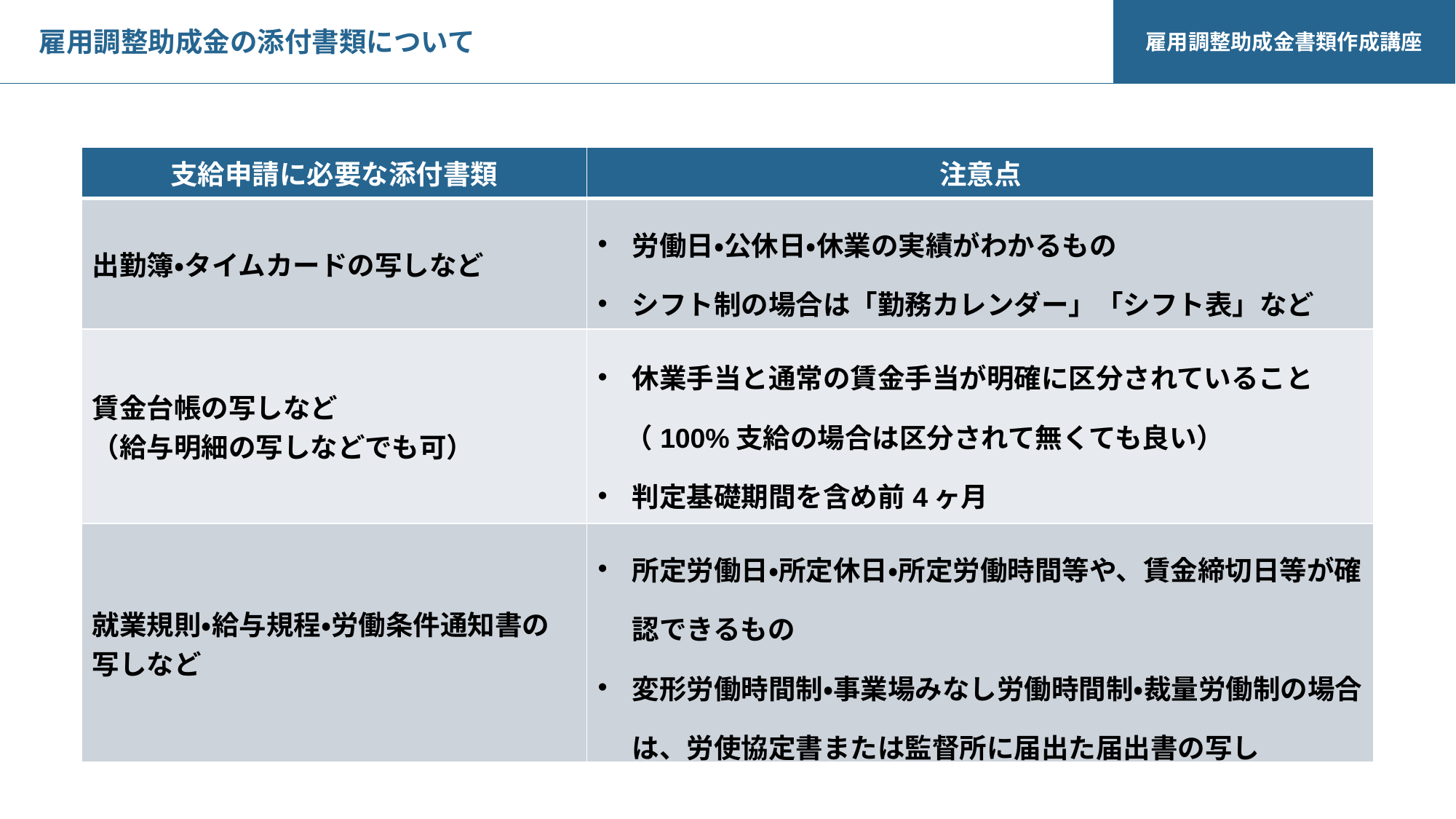

雇用調整助成金書類作成講座
雇用調整助成金の添付書類について
| 支給申請に必要な添付書類 | 注意点 |
| --- | --- |
| 出勤簿・タイムカードの写しなど | 労働日・公休日・休業の実績がわかるもの シフト制の場合は「勤務カレンダー」「シフト表」など |
| 賃金台帳の写しなど （給与明細の写しなどでも可） | 休業手当と通常の賃金手当が明確に区分されていること 　（100%支給の場合は区分されて無くても良い） 判定基礎期間を含め前4ヶ月 |
| 就業規則・給与規程・労働条件通知書の写しなど | 所定労働日・所定休日・所定労働時間等や、賃金締切日等が確認できるもの 変形労働時間制・事業場みなし労働時間制・裁量労働制の場合は、労使協定書または監督所に届出た届出書の写し |